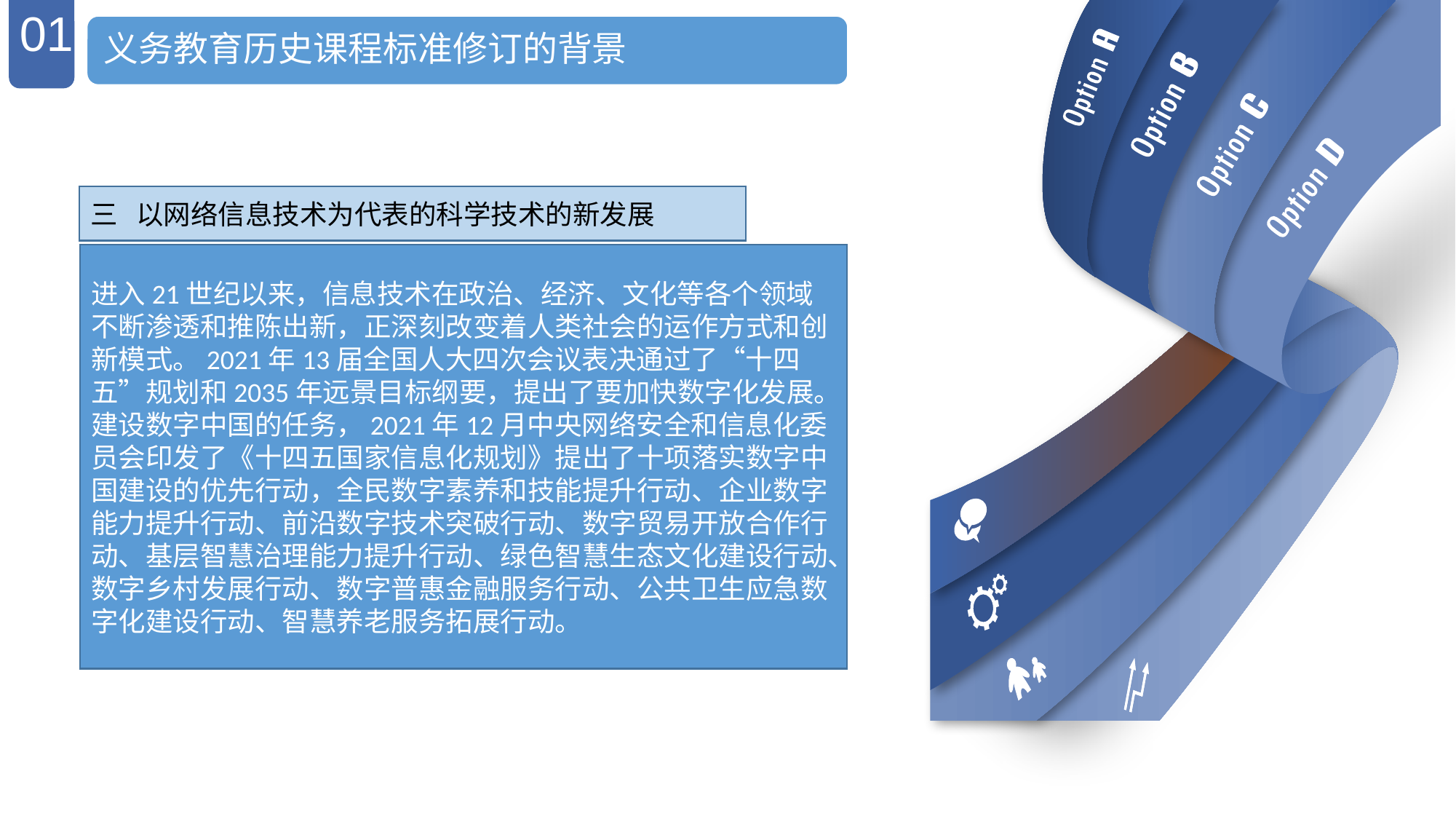

义务教育历史课程标准修订的背景
三   以网络信息技术为代表的科学技术的新发展
进入21世纪以来，信息技术在政治、经济、文化等各个领域不断渗透和推陈出新，正深刻改变着人类社会的运作方式和创新模式。2021年13届全国人大四次会议表决通过了“十四五”规划和2035年远景目标纲要，提出了要加快数字化发展。建设数字中国的任务，2021年12月中央网络安全和信息化委员会印发了《十四五国家信息化规划》提出了十项落实数字中国建设的优先行动，全民数字素养和技能提升行动、企业数字能力提升行动、前沿数字技术突破行动、数字贸易开放合作行动、基层智慧治理能力提升行动、绿色智慧生态文化建设行动、数字乡村发展行动、数字普惠金融服务行动、公共卫生应急数字化建设行动、智慧养老服务拓展行动。